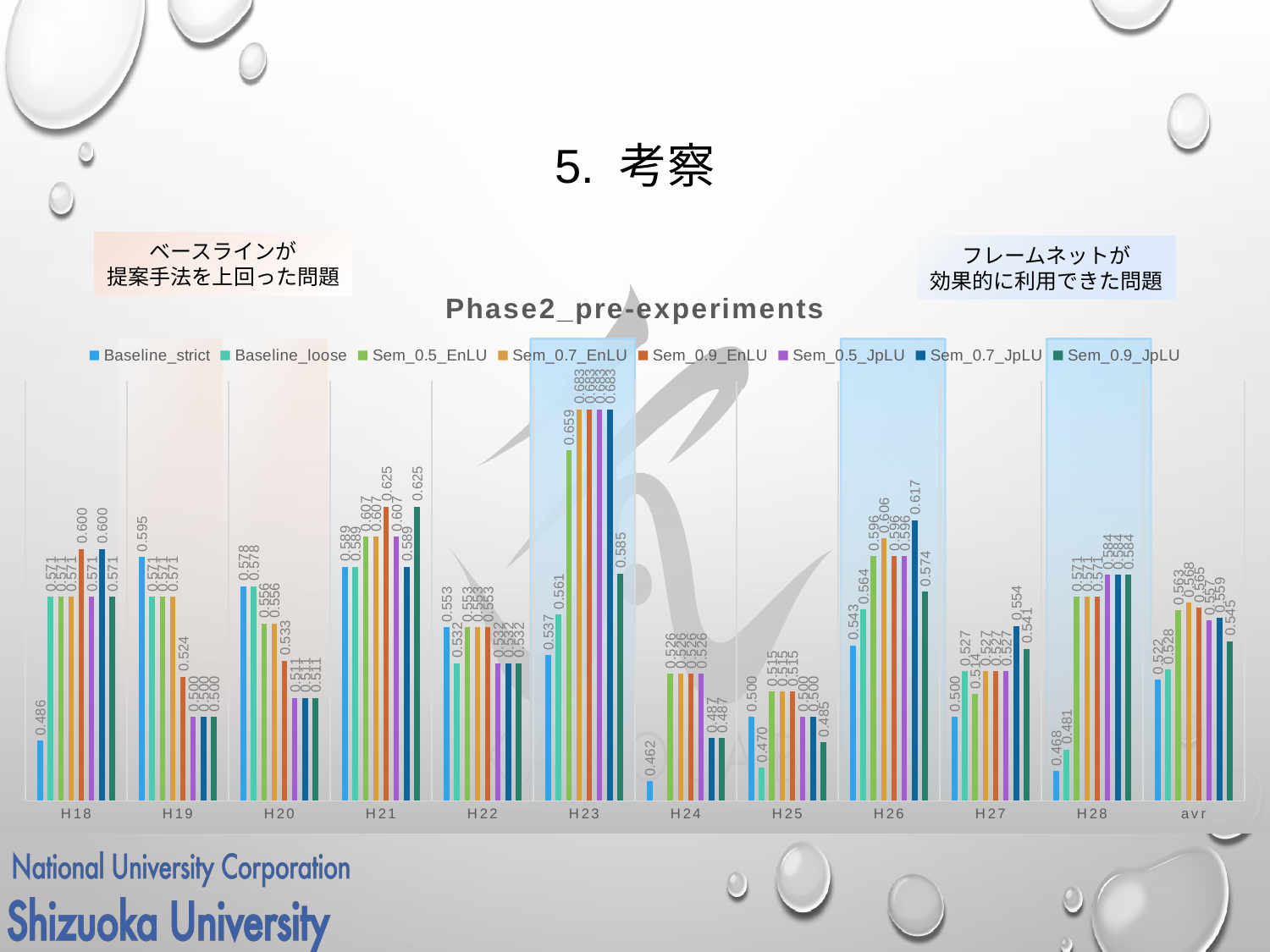

# 5. 考察
ベースラインが
提案手法を上回った問題
フレームネットが
効果的に利用できた問題

### Chart: Phase2_pre-experiments

| Category | Baseline_strict | Baseline_loose | Sem_0.5_EnLU | Sem_0.7_EnLU | Sem_0.9_EnLU | Sem_0.5_JpLU | Sem_0.7_JpLU | Sem_0.9_JpLU |
|---|---|---|---|---|---|---|---|---|
| H18 | 0.4857142857142857 | 0.5714285714285714 | 0.5714285714285714 | 0.5714285714285714 | 0.6 | 0.5714285714285714 | 0.6 | 0.5714285714285714 |
| H19 | 0.5952380952380952 | 0.5714285714285714 | 0.5714285714285714 | 0.5714285714285714 | 0.5238095238095238 | 0.5 | 0.5 | 0.5 |
| H20 | 0.5777777777777777 | 0.5777777777777777 | 0.5555555555555556 | 0.5555555555555556 | 0.5333333333333333 | 0.5111111111111111 | 0.5111111111111111 | 0.5111111111111111 |
| H21 | 0.5892857142857143 | 0.5892857142857143 | 0.6071428571428571 | 0.6071428571428571 | 0.625 | 0.6071428571428571 | 0.5892857142857143 | 0.625 |
| H22 | 0.5531914893617021 | 0.5319148936170213 | 0.5531914893617021 | 0.5531914893617021 | 0.5531914893617021 | 0.5319148936170213 | 0.5319148936170213 | 0.5319148936170213 |
| H23 | 0.5365853658536586 | 0.5609756097560976 | 0.6585365853658537 | 0.6829268292682927 | 0.6829268292682927 | 0.6829268292682927 | 0.6829268292682927 | 0.5853658536585366 |
| H24 | 0.46153846153846156 | 0.448717948717949 | 0.5256410256410257 | 0.5256410256410257 | 0.5256410256410257 | 0.5256410256410257 | 0.48717948717948717 | 0.48717948717948717 |
| H25 | 0.5 | 0.4696969696969697 | 0.5151515151515151 | 0.5151515151515151 | 0.5151515151515151 | 0.5 | 0.5 | 0.48484848484848486 |
| H26 | 0.5425531914893617 | 0.5638297872340425 | 0.5957446808510638 | 0.6063829787234043 | 0.5957446808510638 | 0.5957446808510638 | 0.6170212765957447 | 0.574468085106383 |
| H27 | 0.5 | 0.527027027027027 | 0.5135135135135135 | 0.527027027027027 | 0.527027027027027 | 0.527027027027027 | 0.5540540540540541 | 0.5405405405405406 |
| H28 | 0.4675324675324675 | 0.4805194805194805 | 0.5714285714285714 | 0.5714285714285714 | 0.5714285714285714 | 0.5844155844155844 | 0.5844155844155844 | 0.5844155844155844 |
| avr | 0.5221374045801527 | 0.5282442748091603 | 0.5633587786259542 | 0.5679389312977099 | 0.5648854961832062 | 0.5572519083969466 | 0.5587786259541985 | 0.5450381679389313 |